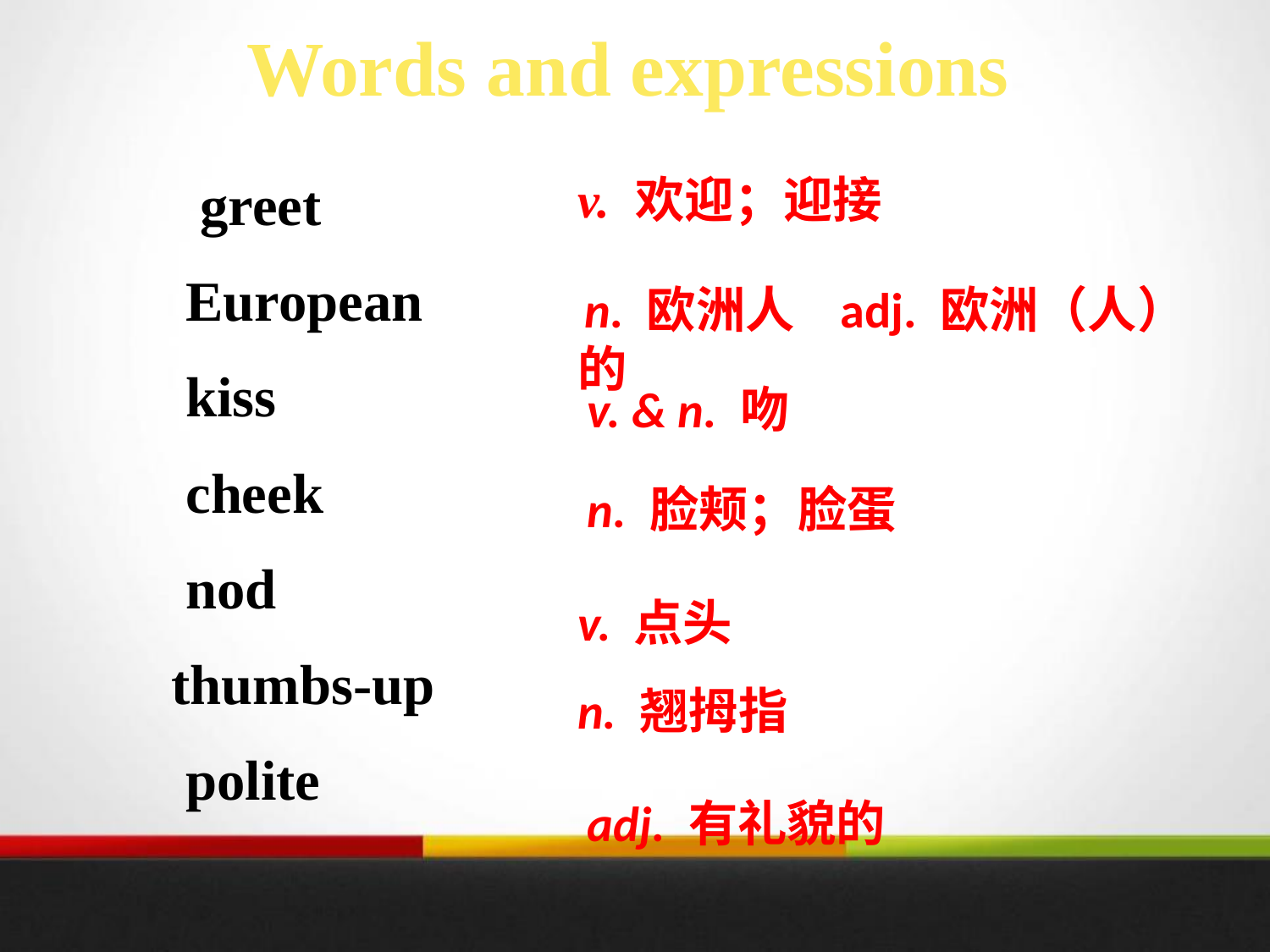

Words and expressions
v. 欢迎；迎接
   greet
  European
  kiss
  cheek
  nod
 thumbs-up
  polite
 n. 欧洲人   adj. 欧洲（人）的
v. & n. 吻
n. 脸颊；脸蛋
v. 点头
n. 翘拇指
adj. 有礼貌的